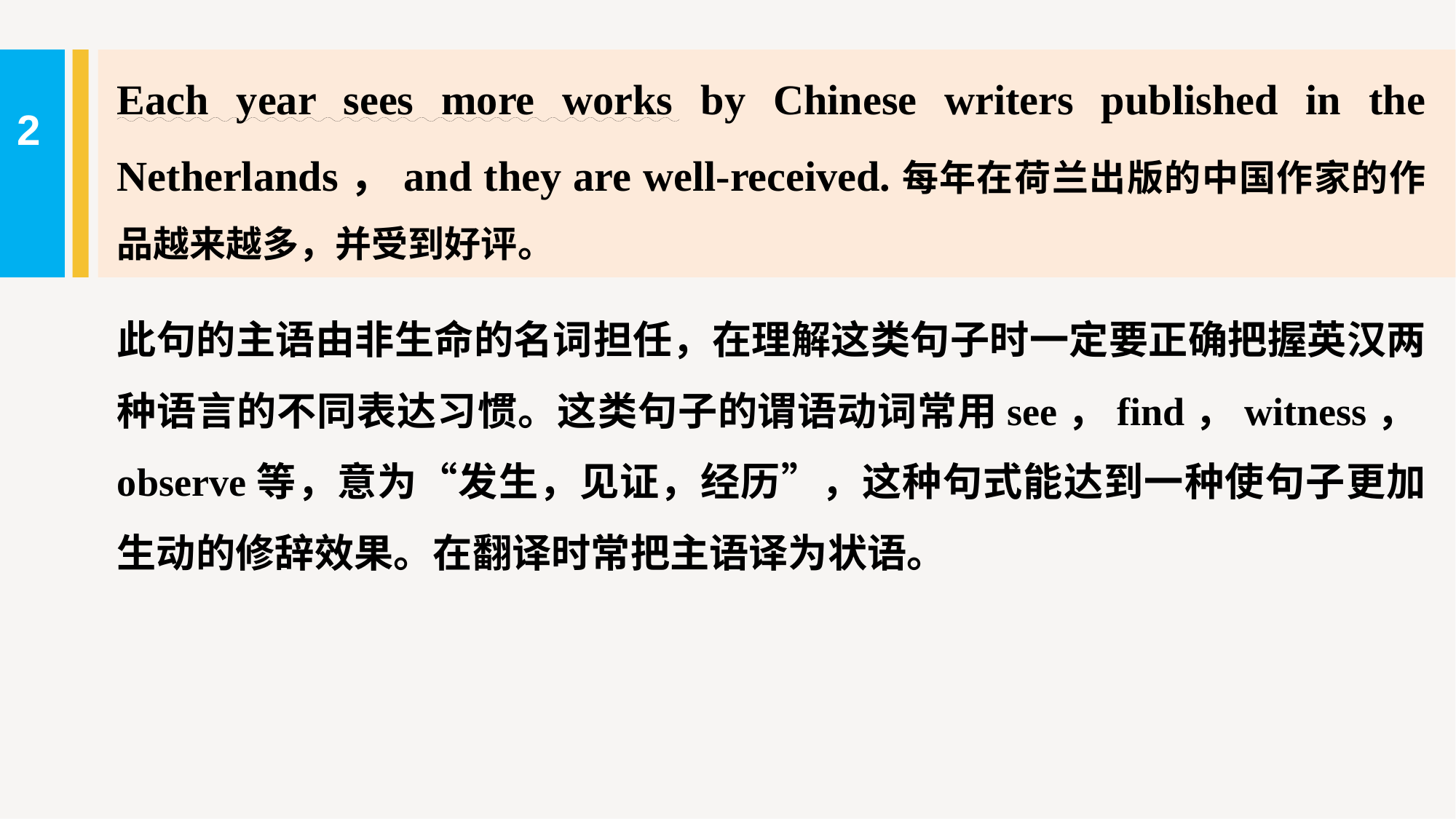

Each year sees more works by Chinese writers published in the Netherlands，and they are well-received.每年在荷兰出版的中国作家的作品越来越多，并受到好评。

2
此句的主语由非生命的名词担任，在理解这类句子时一定要正确把握英汉两种语言的不同表达习惯。这类句子的谓语动词常用see，find，witness，observe等，意为“发生，见证，经历”，这种句式能达到一种使句子更加生动的修辞效果。在翻译时常把主语译为状语。